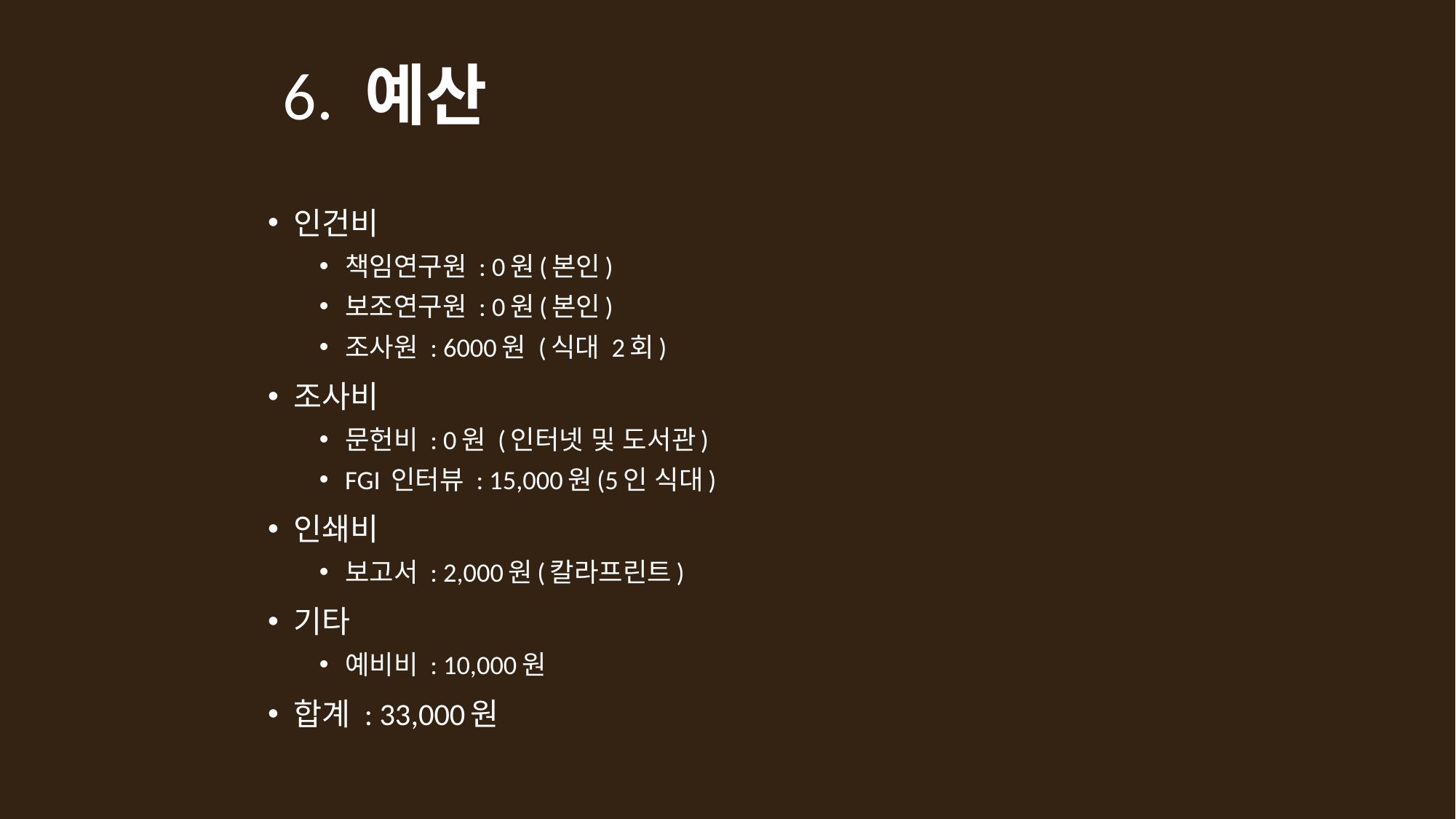

# 6. 예산
인건비
책임연구원 : 0원(본인)
보조연구원 : 0원(본인)
조사원 : 6000원 (식대 2회)
조사비
문헌비 : 0원 (인터넷 및 도서관)
FGI 인터뷰 : 15,000원(5인 식대)
인쇄비
보고서 : 2,000원(칼라프린트)
기타
예비비 : 10,000원
합계 : 33,000원